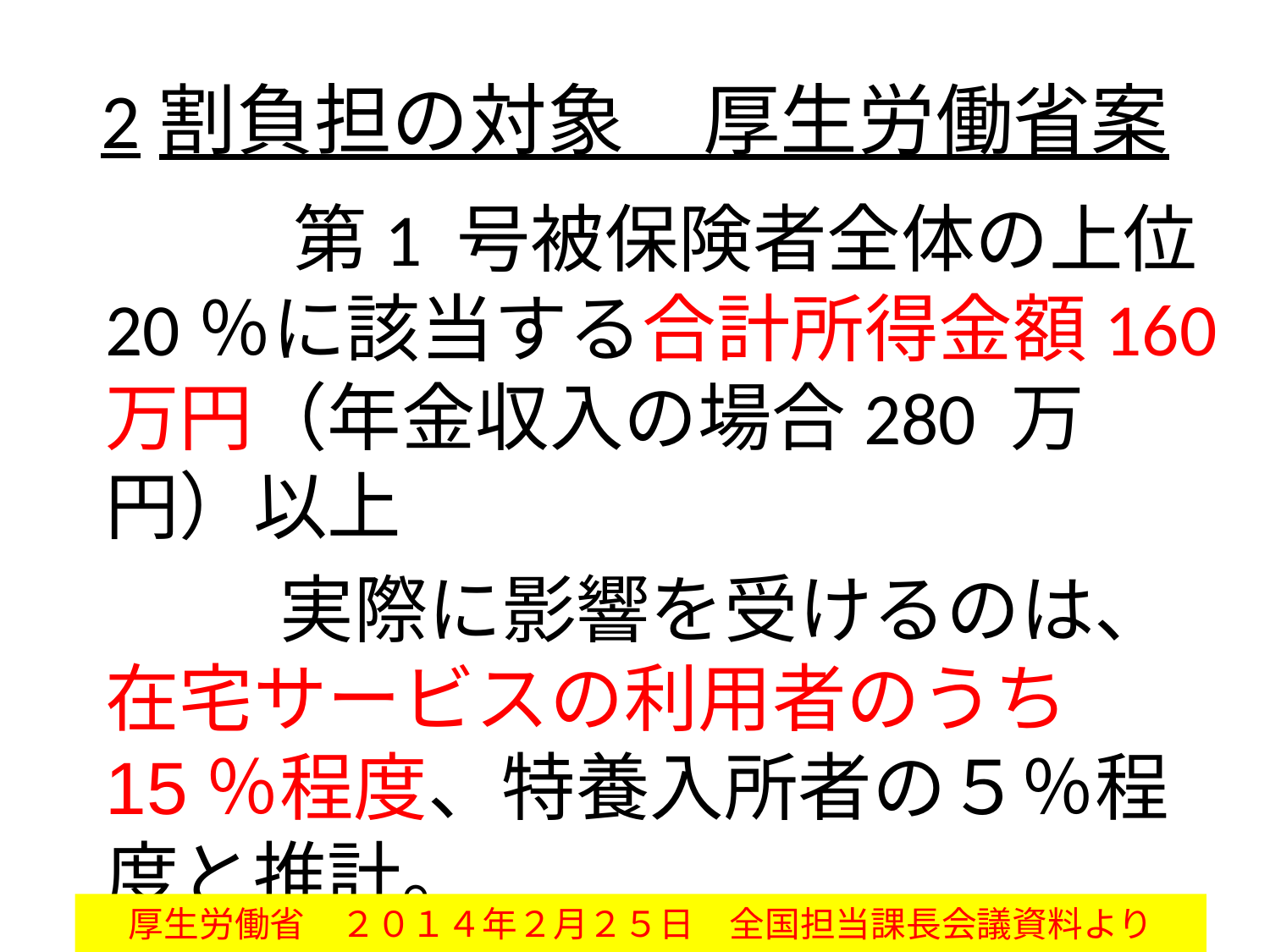

# 2割負担の対象　厚生労働省案
　　　 第1 号被保険者全体の上位20％に該当する合計所得金額160 万円（年金収入の場合280 万円）以上
　　　実際に影響を受けるのは、在宅サービスの利用者のうち15％程度、特養入所者の５％程度と推計。
厚生労働省　２０１４年２月２５日　全国担当課長会議資料より